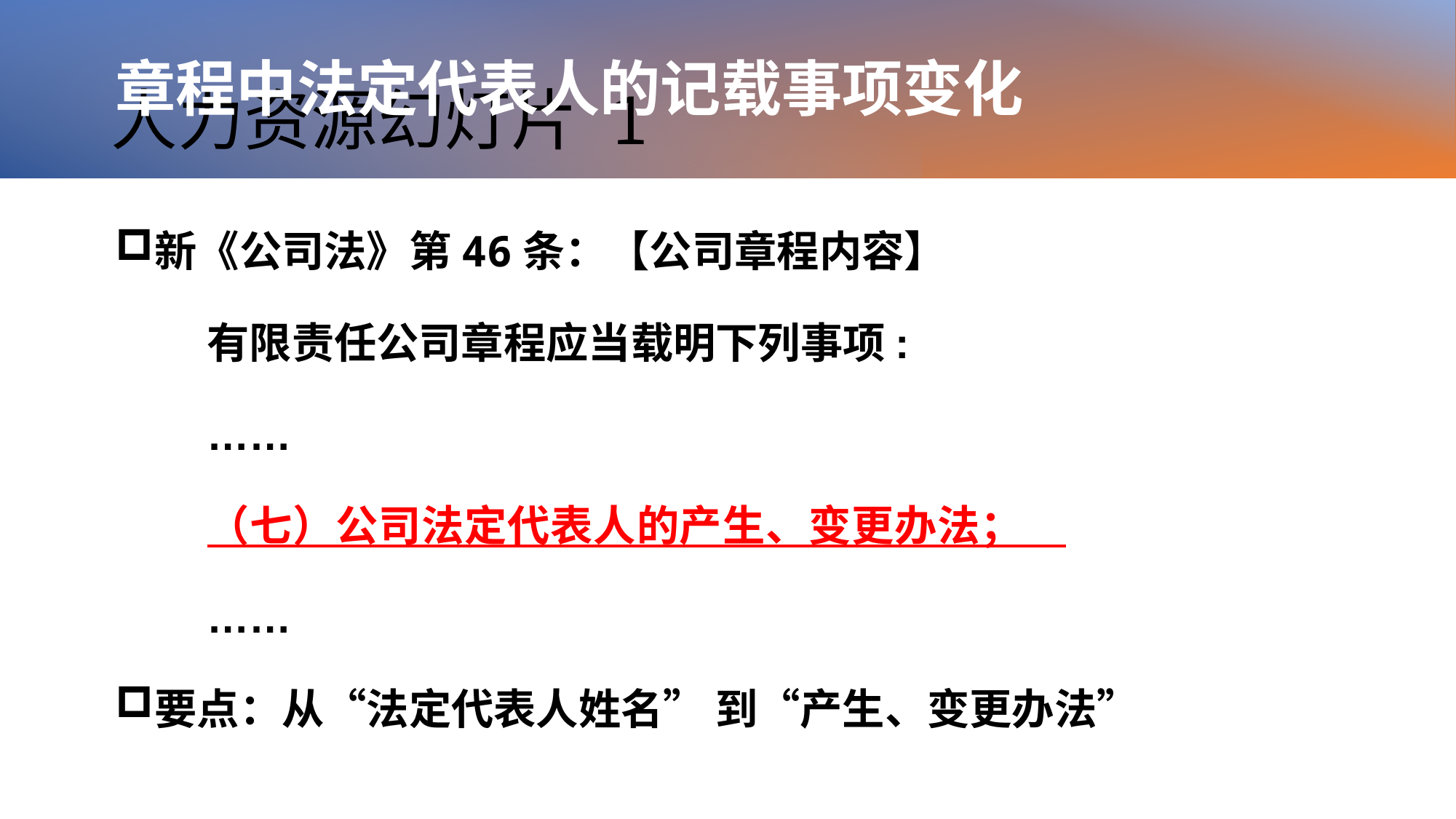

# 人力资源幻灯片 1
章程中法定代表人的记载事项变化
新《公司法》第46条：【公司章程内容】
有限责任公司章程应当载明下列事项:
……
（七）公司法定代表人的产生、变更办法；
……
要点：从“法定代表人姓名” 到“产生、变更办法”